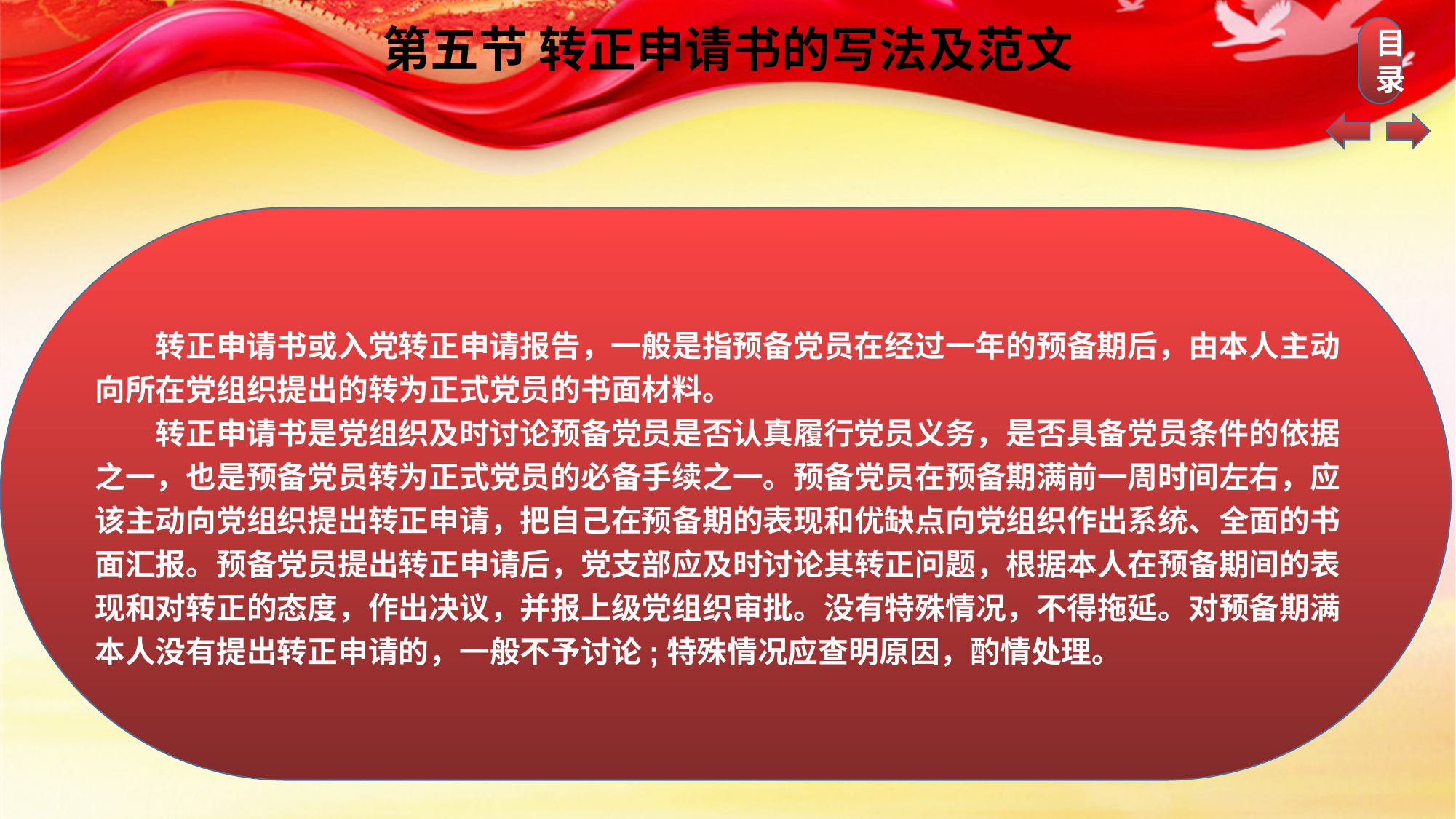

第五节 转正申请书的写法及范文
转正申请书或入党转正申请报告，一般是指预备党员在经过一年的预备期后，由本人主动向所在党组织提出的转为正式党员的书面材料。
转正申请书是党组织及时讨论预备党员是否认真履行党员义务，是否具备党员条件的依据之一，也是预备党员转为正式党员的必备手续之一。预备党员在预备期满前一周时间左右，应该主动向党组织提出转正申请，把自己在预备期的表现和优缺点向党组织作出系统、全面的书面汇报。预备党员提出转正申请后，党支部应及时讨论其转正问题，根据本人在预备期间的表现和对转正的态度，作出决议，并报上级党组织审批。没有特殊情况，不得拖延。对预备期满本人没有提出转正申请的，一般不予讨论;特殊情况应查明原因，酌情处理。